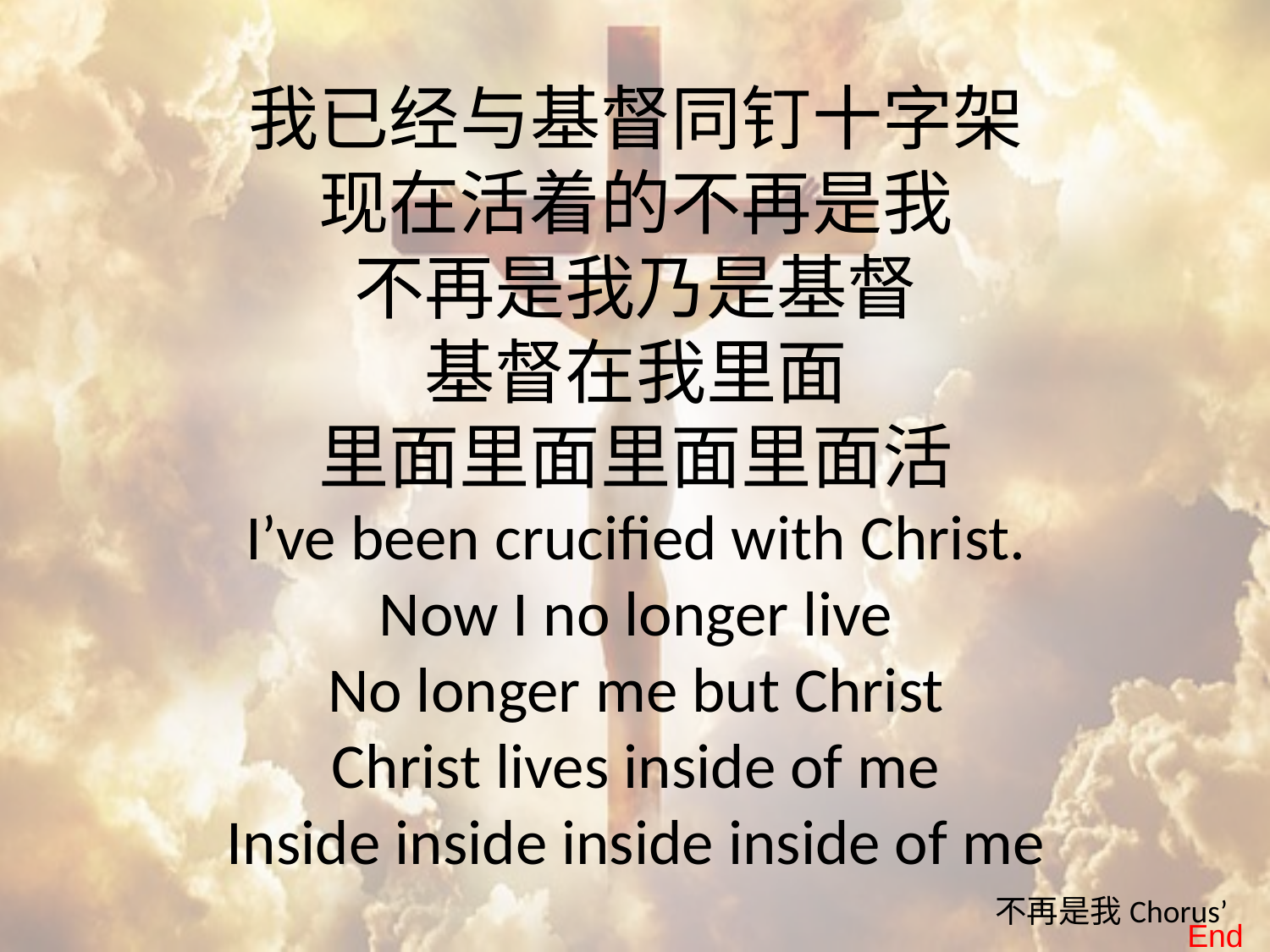

我已经与基督同钉十字架
现在活着的不再是我
不再是我乃是基督
基督在我里面
里面里面里面里面活
I’ve been crucified with Christ.
Now I no longer live
No longer me but Christ
Christ lives inside of me
Inside inside inside inside of me
不再是我Chorus’
End